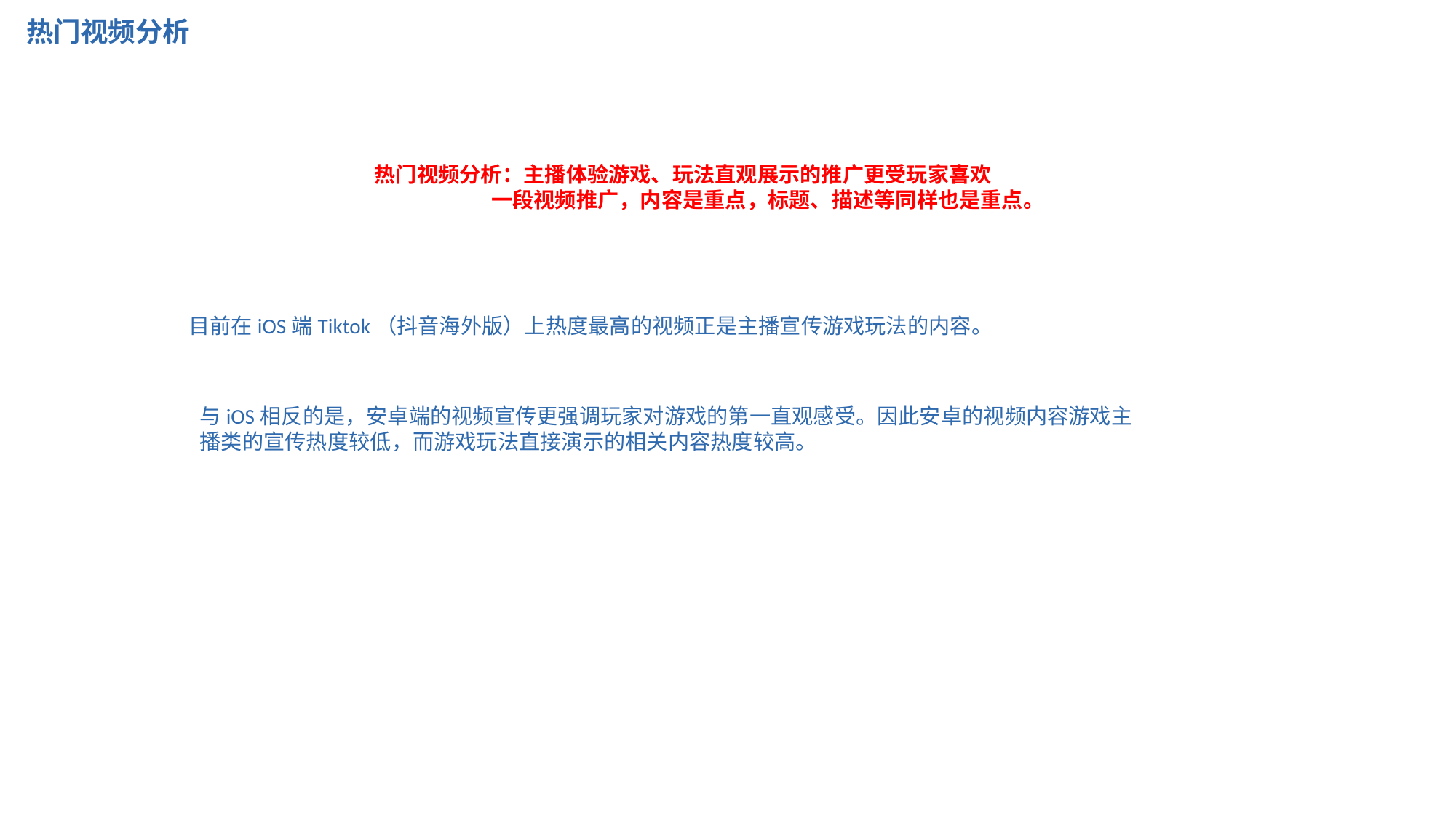

热门视频分析
热门视频分析：主播体验游戏、玩法直观展示的推广更受玩家喜欢
一段视频推广，内容是重点，标题、描述等同样也是重点。
目前在iOS端Tiktok（抖音海外版）上热度最高的视频正是主播宣传游戏玩法的内容。
与iOS相反的是，安卓端的视频宣传更强调玩家对游戏的第一直观感受。因此安卓的视频内容游戏主播类的宣传热度较低，而游戏玩法直接演示的相关内容热度较高。